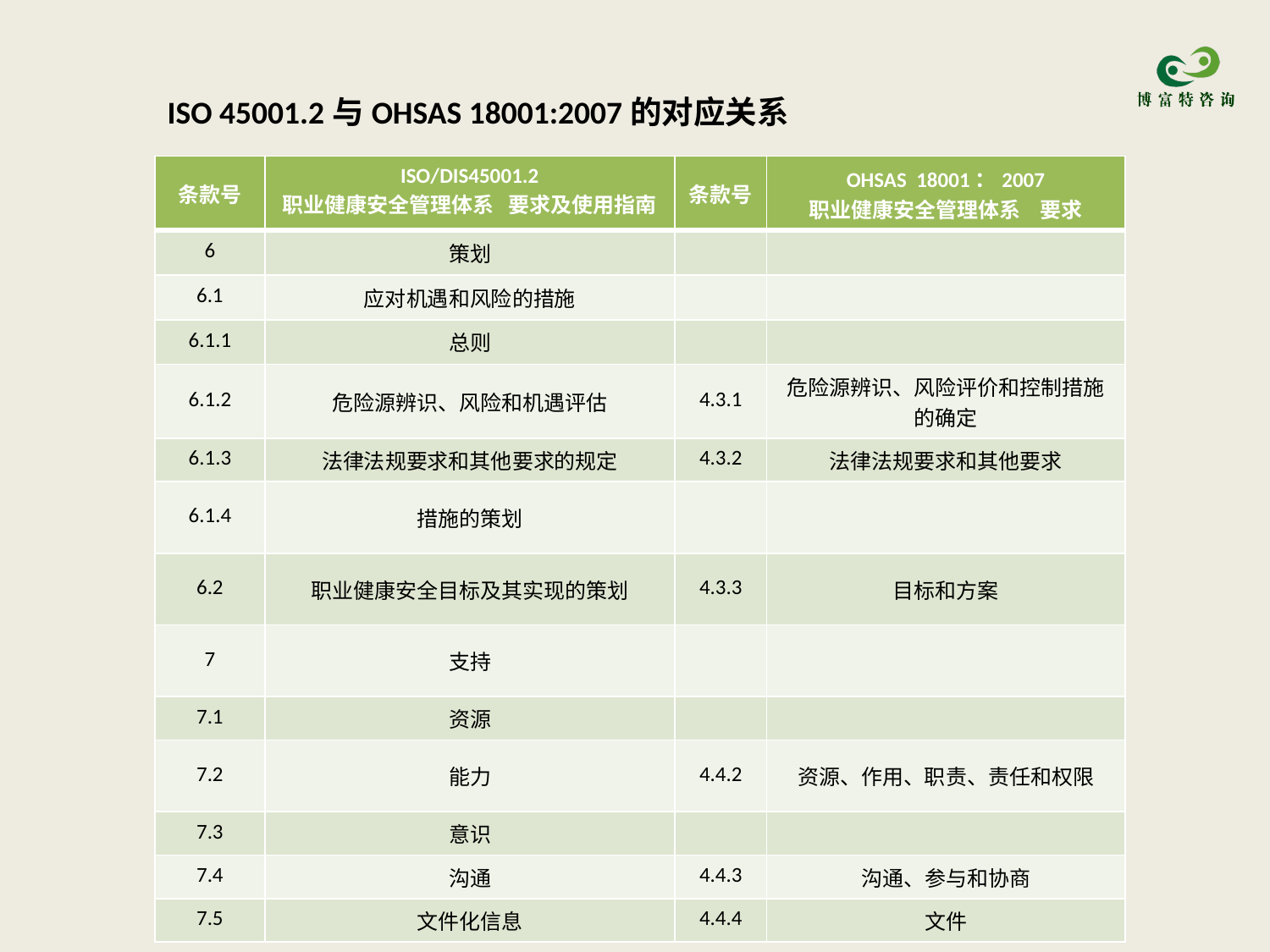

ISO 45001.2与OHSAS 18001:2007的对应关系
| 条款号 | ISO/DIS45001.2 职业健康安全管理体系 要求及使用指南 | 条款号 | OHSAS 18001：2007 职业健康安全管理体系 要求 |
| --- | --- | --- | --- |
| 6 | 策划 |  |  |
| 6.1 | 应对机遇和风险的措施 |  |  |
| 6.1.1 | 总则 |  |  |
| 6.1.2 | 危险源辨识、风险和机遇评估 | 4.3.1 | 危险源辨识、风险评价和控制措施的确定 |
| 6.1.3 | 法律法规要求和其他要求的规定 | 4.3.2 | 法律法规要求和其他要求 |
| 6.1.4 | 措施的策划 |  |  |
| 6.2 | 职业健康安全目标及其实现的策划 | 4.3.3 | 目标和方案 |
| 7 | 支持 |  |  |
| 7.1 | 资源 |  |  |
| 7.2 | 能力 | 4.4.2 | 资源、作用、职责、责任和权限 |
| 7.3 | 意识 |  |  |
| 7.4 | 沟通 | 4.4.3 | 沟通、参与和协商 |
| 7.5 | 文件化信息 | 4.4.4 | 文件 |